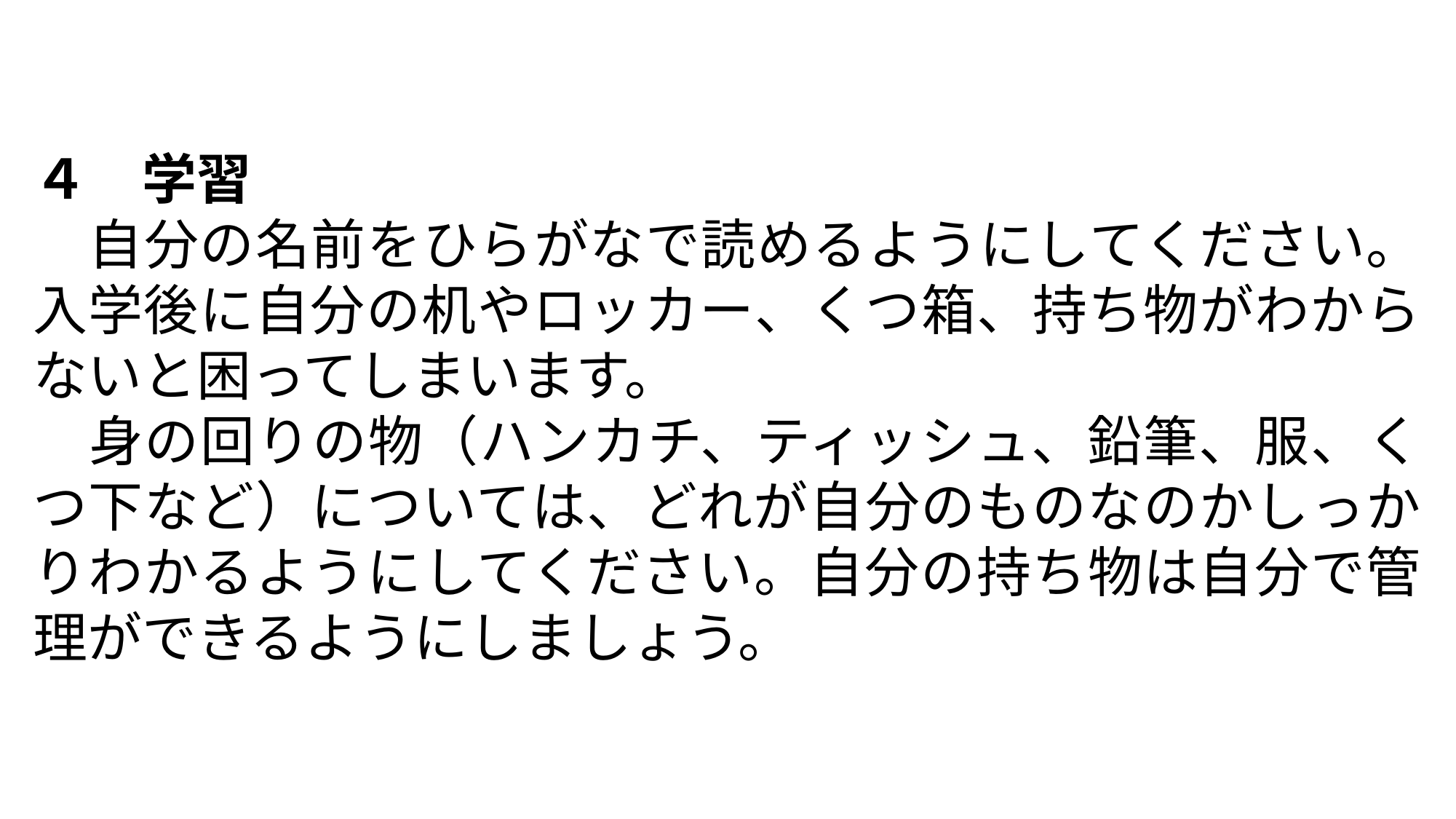

４　学習
　自分の名前をひらがなで読めるようにしてください。入学後に自分の机やロッカー、くつ箱、持ち物がわからないと困ってしまいます。
　身の回りの物（ハンカチ、ティッシュ、鉛筆、服、くつ下など）については、どれが自分のものなのかしっかりわかるようにしてください。自分の持ち物は自分で管理ができるようにしましょう。